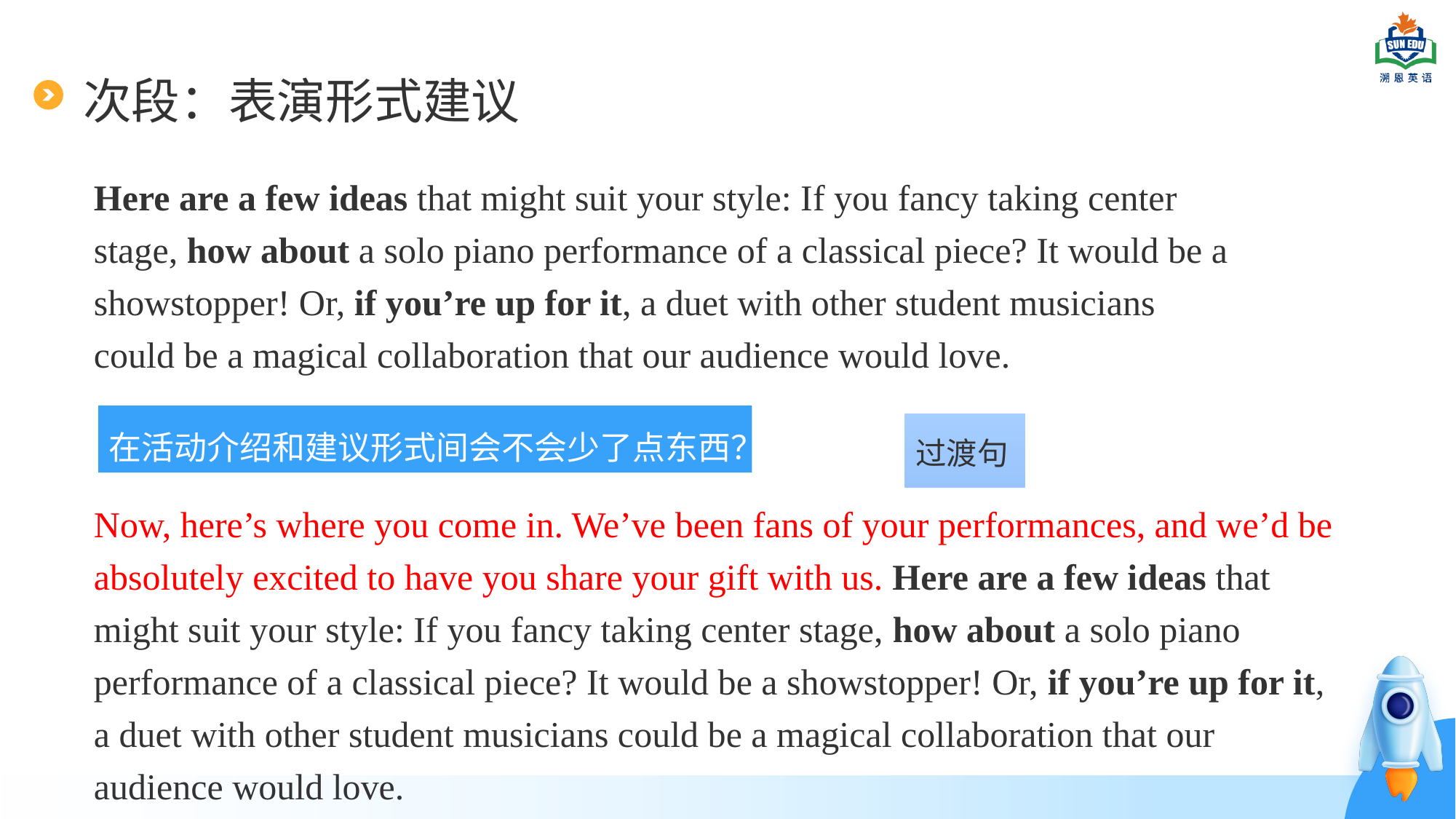

# 次段：表演形式建议
Here are a few ideas that might suit your style: If you fancy taking center stage, how about a solo piano performance of a classical piece? It would be a showstopper! Or, if you’re up for it, a duet with other student musicians could be a magical collaboration that our audience would love.
在活动介绍和建议形式间会不会少了点东西？
过渡句
Now, here’s where you come in. We’ve been fans of your performances, and we’d be absolutely excited to have you share your gift with us. Here are a few ideas that might suit your style: If you fancy taking center stage, how about a solo piano performance of a classical piece? It would be a showstopper! Or, if you’re up for it, a duet with other student musicians could be a magical collaboration that our audience would love.